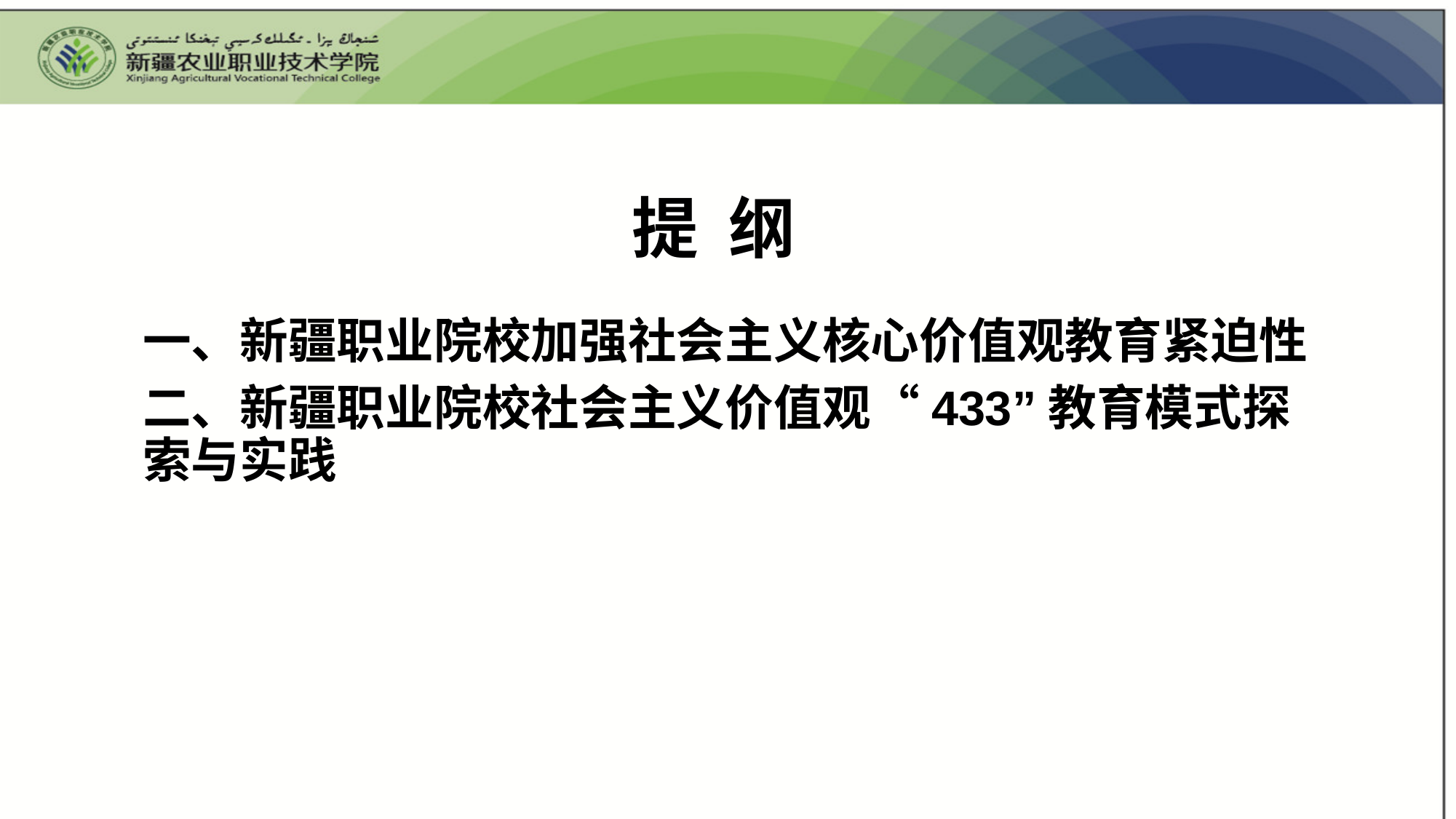

# 提  纲
一、新疆职业院校加强社会主义核心价值观教育紧迫性
二、新疆职业院校社会主义价值观“433”教育模式探索与实践